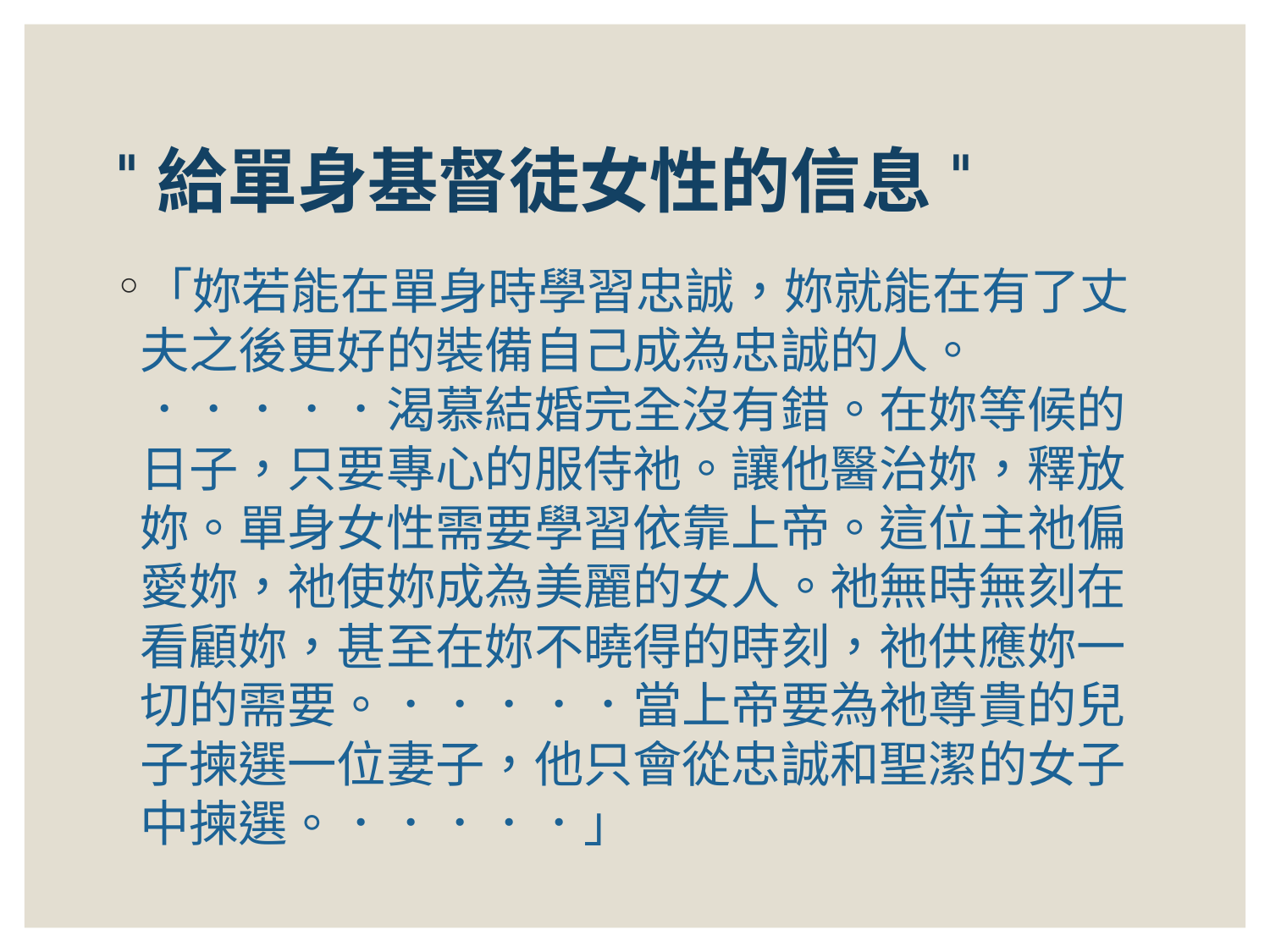

# "給單身基督徒女性的信息"
「妳若能在單身時學習忠誠，妳就能在有了丈夫之後更好的裝備自己成為忠誠的人。
．．．．．渴慕結婚完全沒有錯。在妳等候的日子，只要專心的服侍祂。讓他醫治妳，釋放妳。單身女性需要學習依靠上帝。這位主祂偏愛妳，祂使妳成為美麗的女人。祂無時無刻在看顧妳，甚至在妳不曉得的時刻，祂供應妳一切的需要。．．．．．當上帝要為祂尊貴的兒子揀選一位妻子，他只會從忠誠和聖潔的女子中揀選。．．．．．」